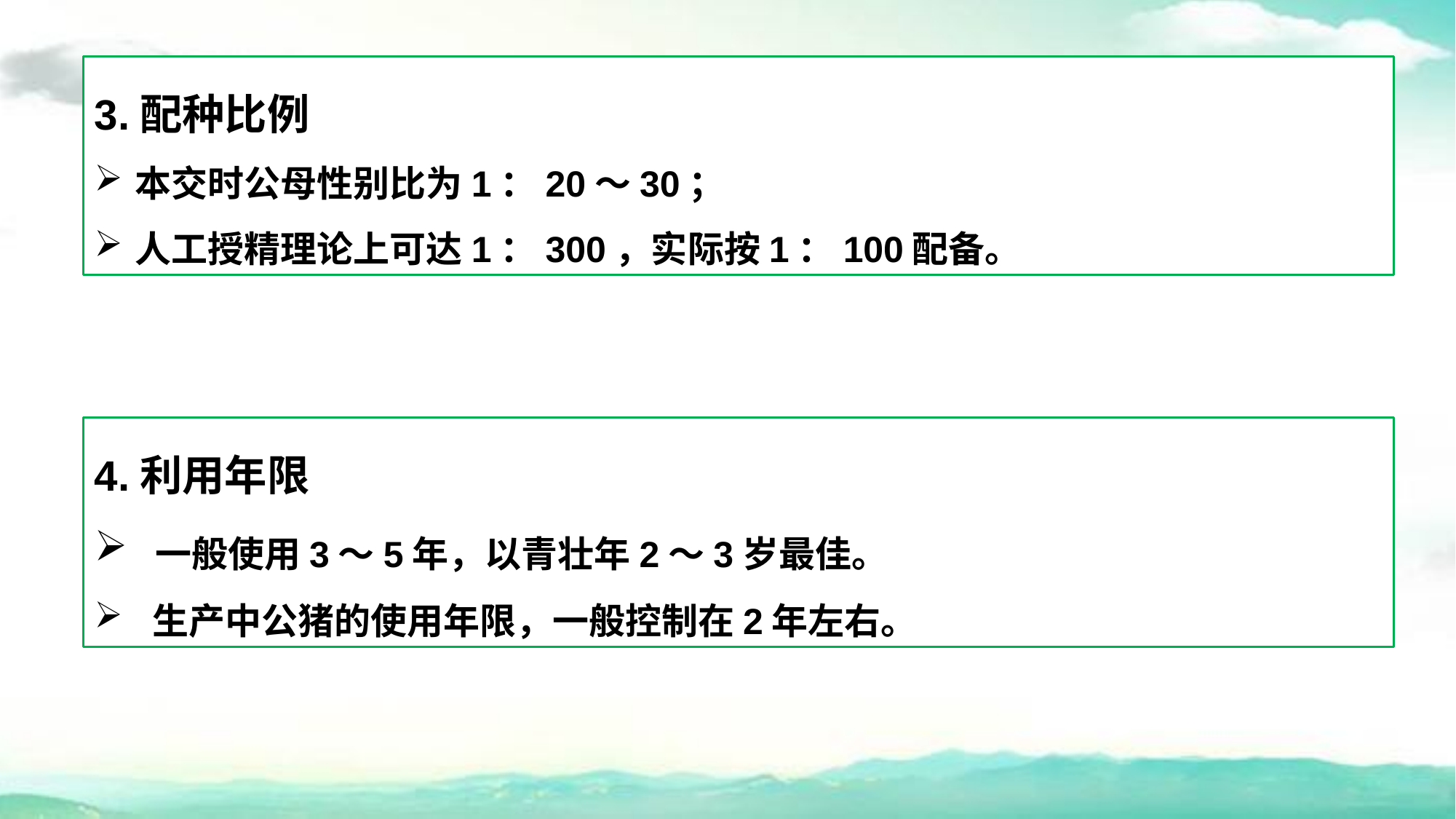

3.配种比例
本交时公母性别比为1：20～30；
人工授精理论上可达1：300，实际按1：100配备。
4.利用年限
 一般使用3～5年，以青壮年2～3岁最佳。
 生产中公猪的使用年限，一般控制在2年左右。